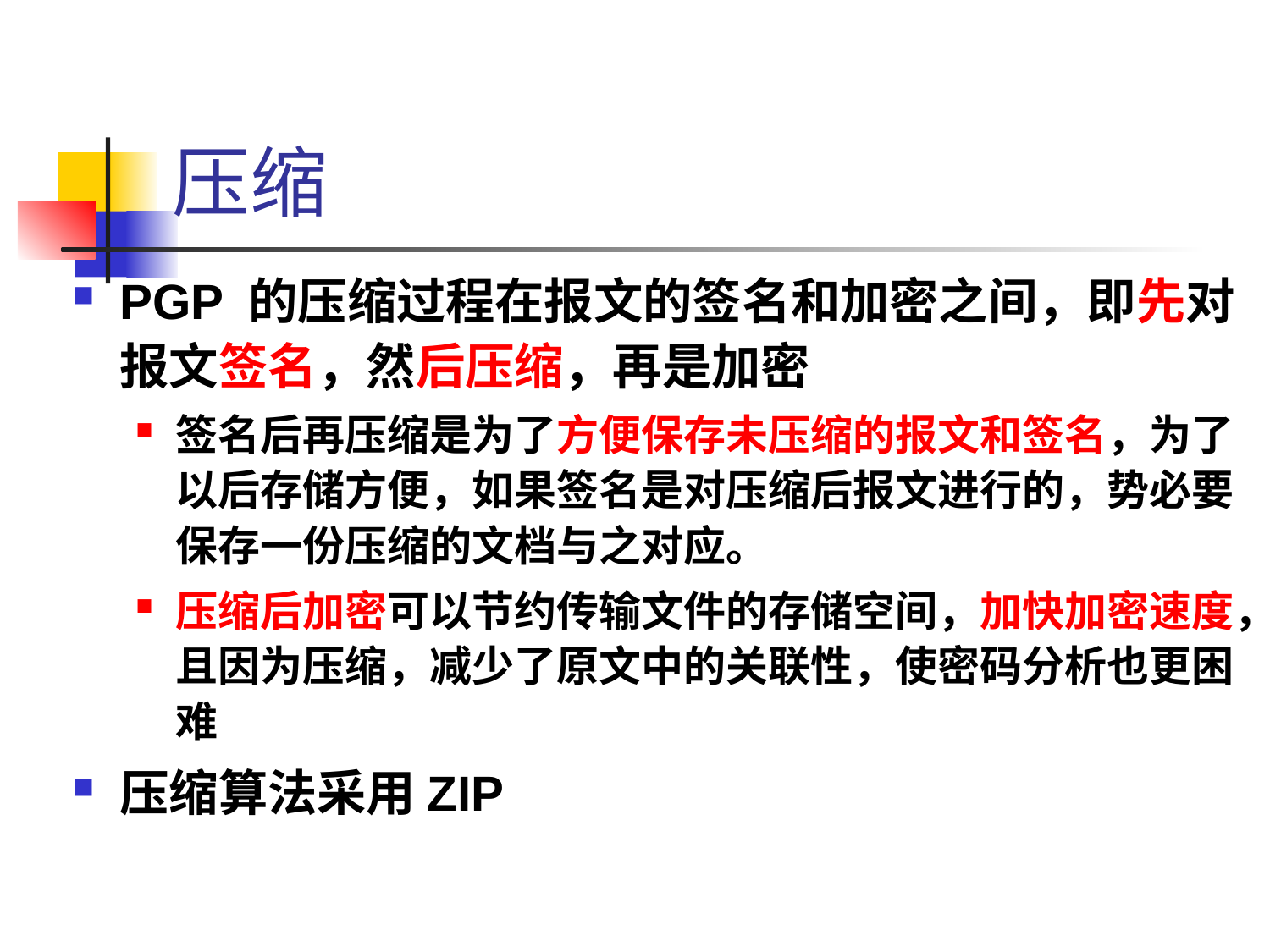

# 压缩
PGP 的压缩过程在报文的签名和加密之间，即先对报文签名，然后压缩，再是加密
签名后再压缩是为了方便保存未压缩的报文和签名，为了以后存储方便，如果签名是对压缩后报文进行的，势必要保存一份压缩的文档与之对应。
压缩后加密可以节约传输文件的存储空间，加快加密速度，且因为压缩，减少了原文中的关联性，使密码分析也更困难
压缩算法采用ZIP